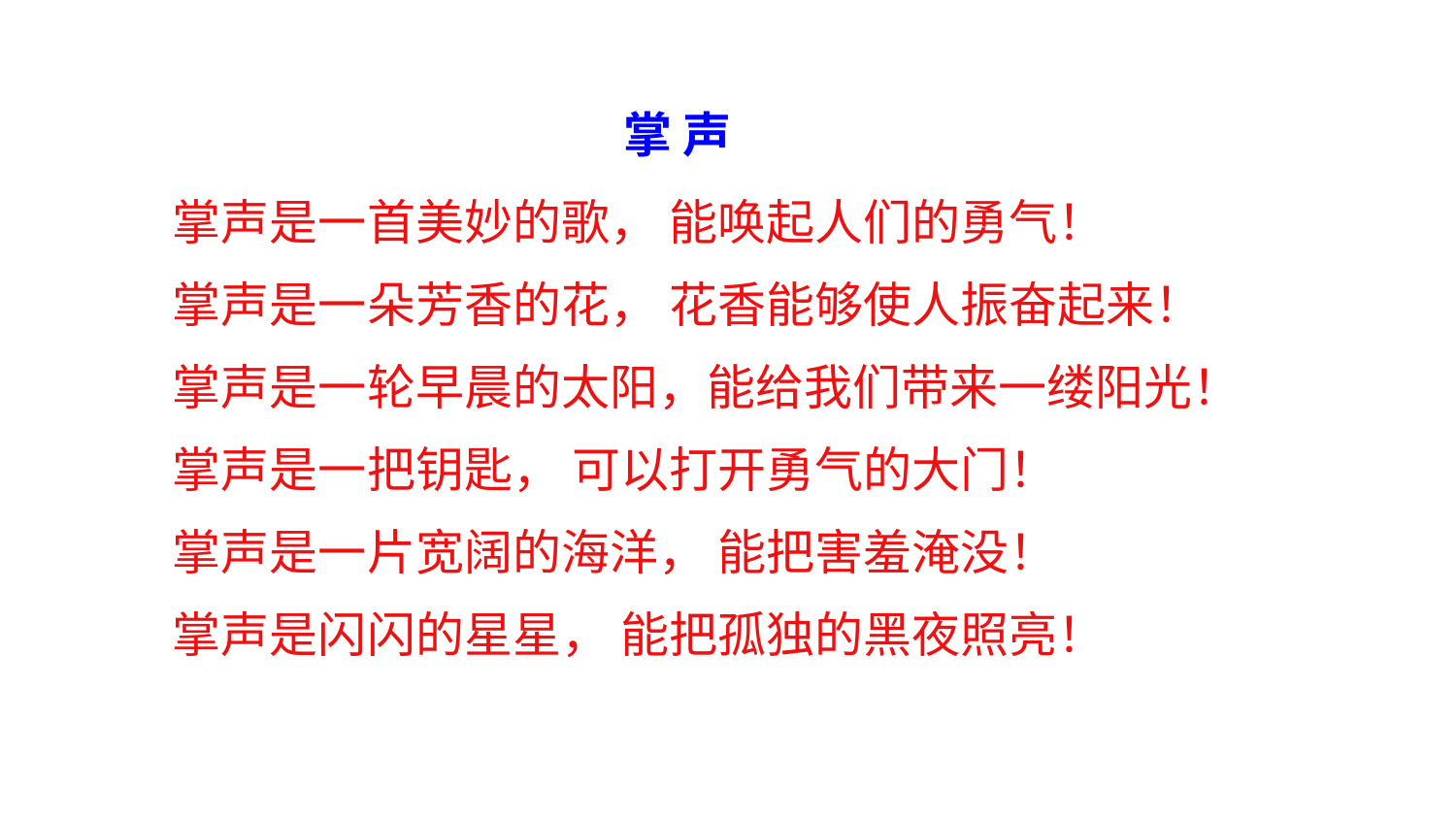

掌 声
掌声是一首美妙的歌， 能唤起人们的勇气！
掌声是一朵芳香的花， 花香能够使人振奋起来！
掌声是一轮早晨的太阳，能给我们带来一缕阳光！
掌声是一把钥匙， 可以打开勇气的大门！
掌声是一片宽阔的海洋， 能把害羞淹没！
掌声是闪闪的星星， 能把孤独的黑夜照亮！